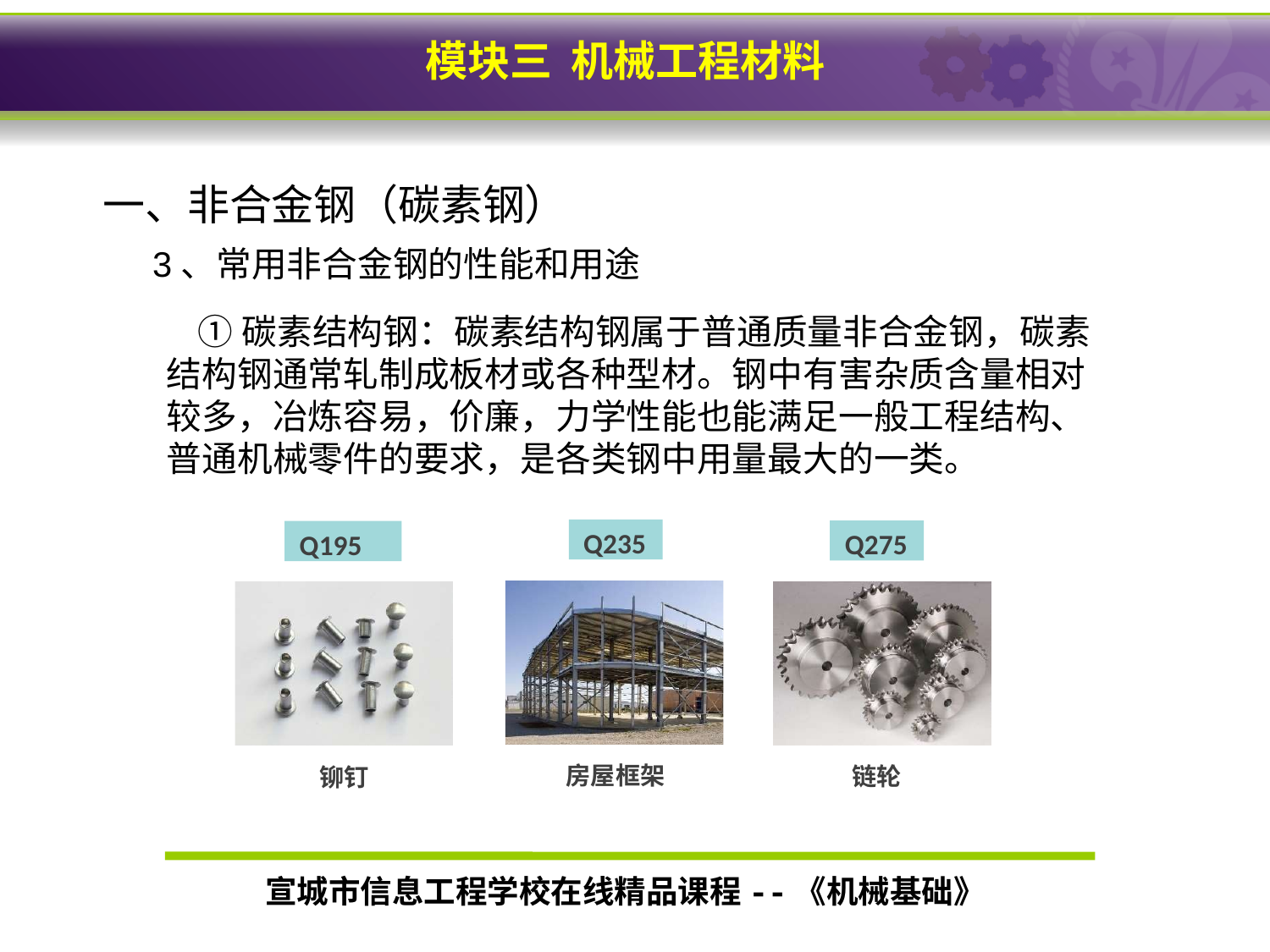

# 一、非合金钢（碳素钢）
3、常用非合金钢的性能和用途
    ①碳素结构钢：碳素结构钢属于普通质量非合金钢，碳素结构钢通常轧制成板材或各种型材。钢中有害杂质含量相对较多，冶炼容易，价廉，力学性能也能满足一般工程结构、普通机械零件的要求，是各类钢中用量最大的一类。
Q235
Q275
Q195

房屋框架
链轮
铆钉